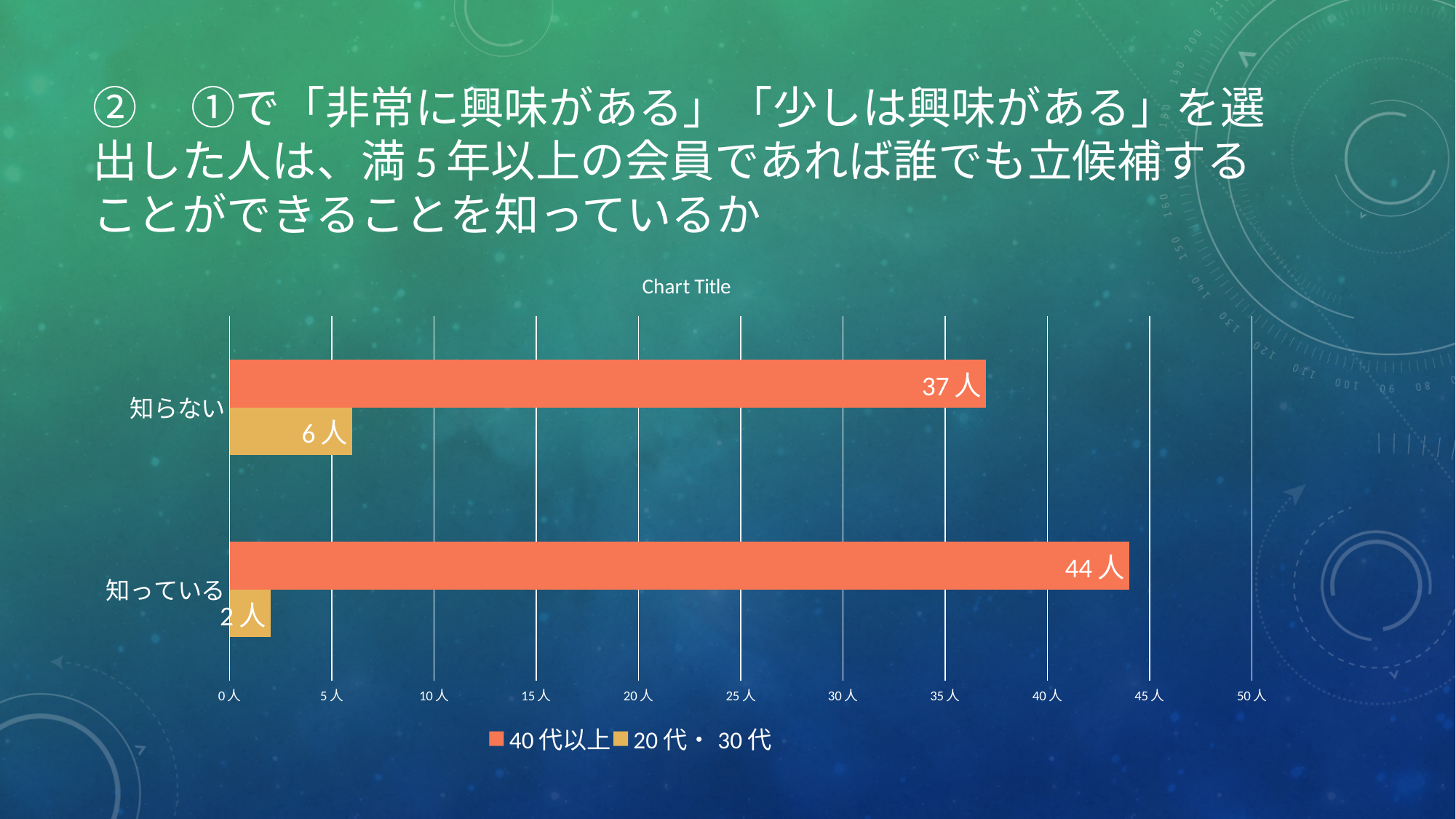

# ②　①で「非常に興味がある」「少しは興味がある」を選出した人は、満5年以上の会員であれば誰でも立候補することができることを知っているか

### Chart:

| Category | 20代・30代 | 40代以上 |
|---|---|---|
| 知っている | 2.0 | 44.0 |
| 知らない | 6.0 | 37.0 |